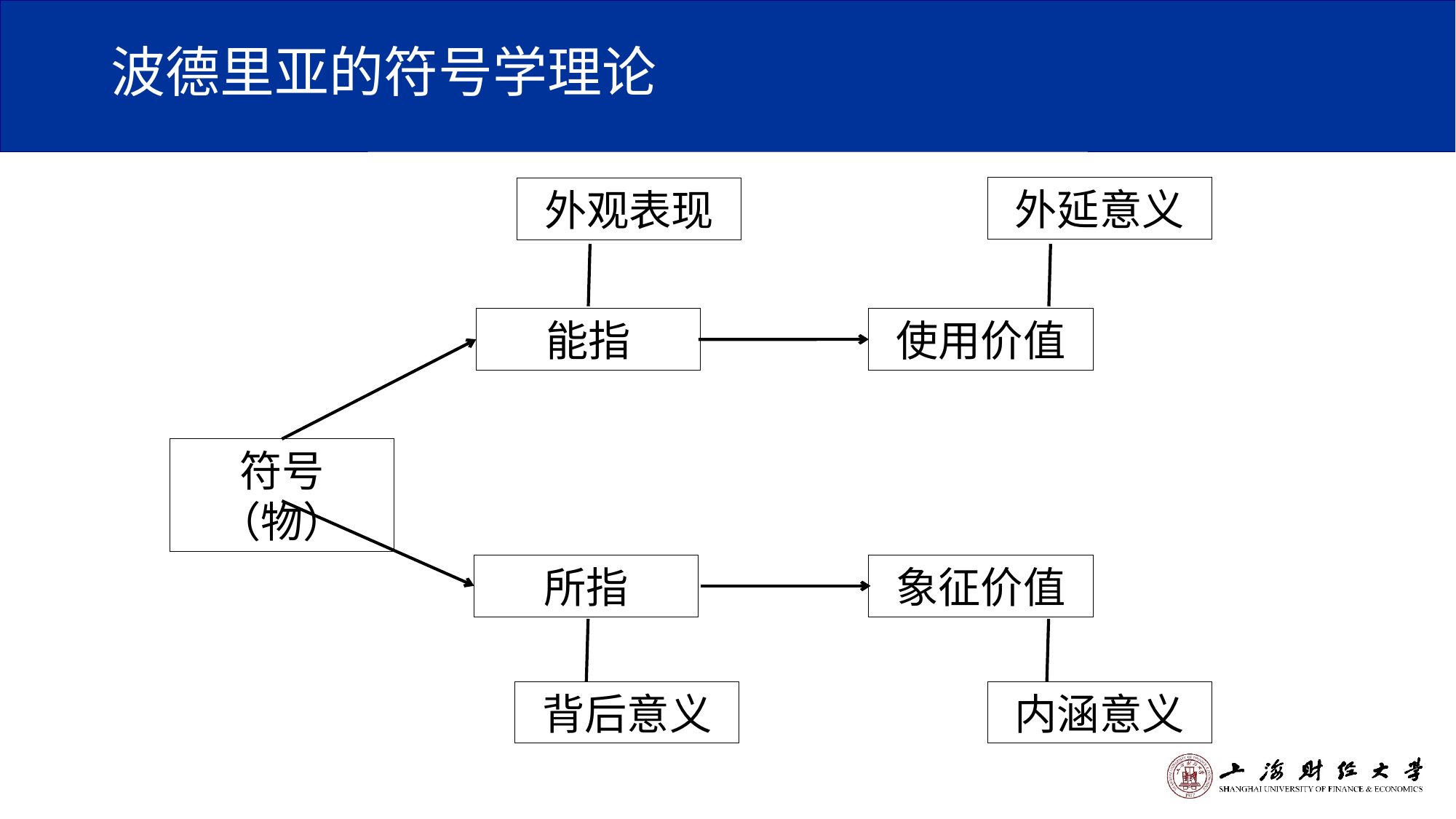

# 波德里亚的符号学理论
外延意义
外观表现
能指
使用价值
符号（物）
所指
象征价值
背后意义
内涵意义